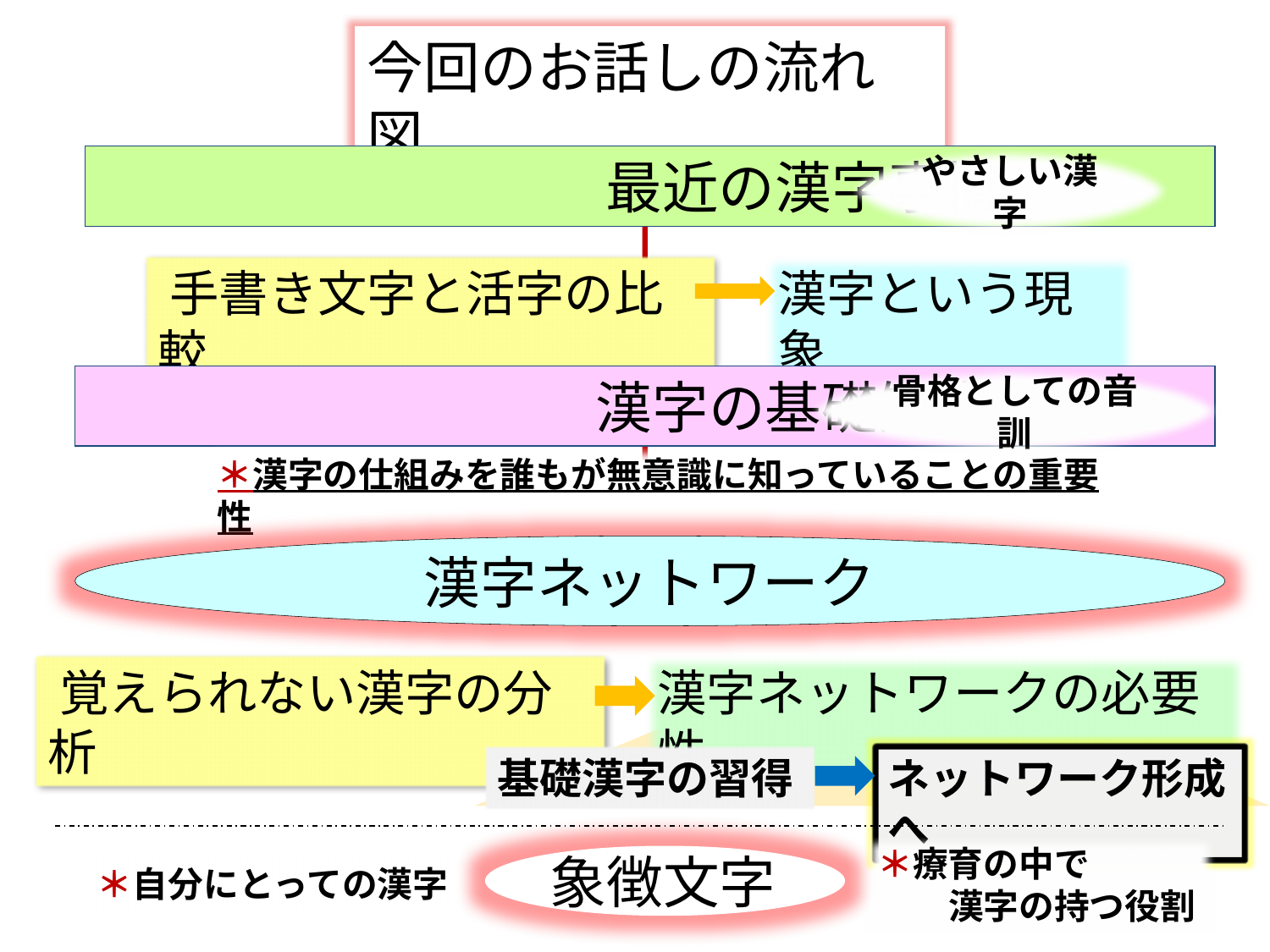

今回のお話しの流れ図
　　　　　　　　　最近の漢字事情
やさしい漢字
手書き文字と活字の比較
漢字という現象

　　　　　　　　　漢字の基礎知識
骨格としての音訓
算数文章題
＊漢字の仕組みを誰もが無意識に知っていることの重要性
漢字ネットワーク
覚えられない漢字の分析
漢字ネットワークの必要性

基礎漢字の習得
ネットワーク形成へ

＊療育の中で
　　漢字の持つ役割
象徴文字
＊自分にとっての漢字